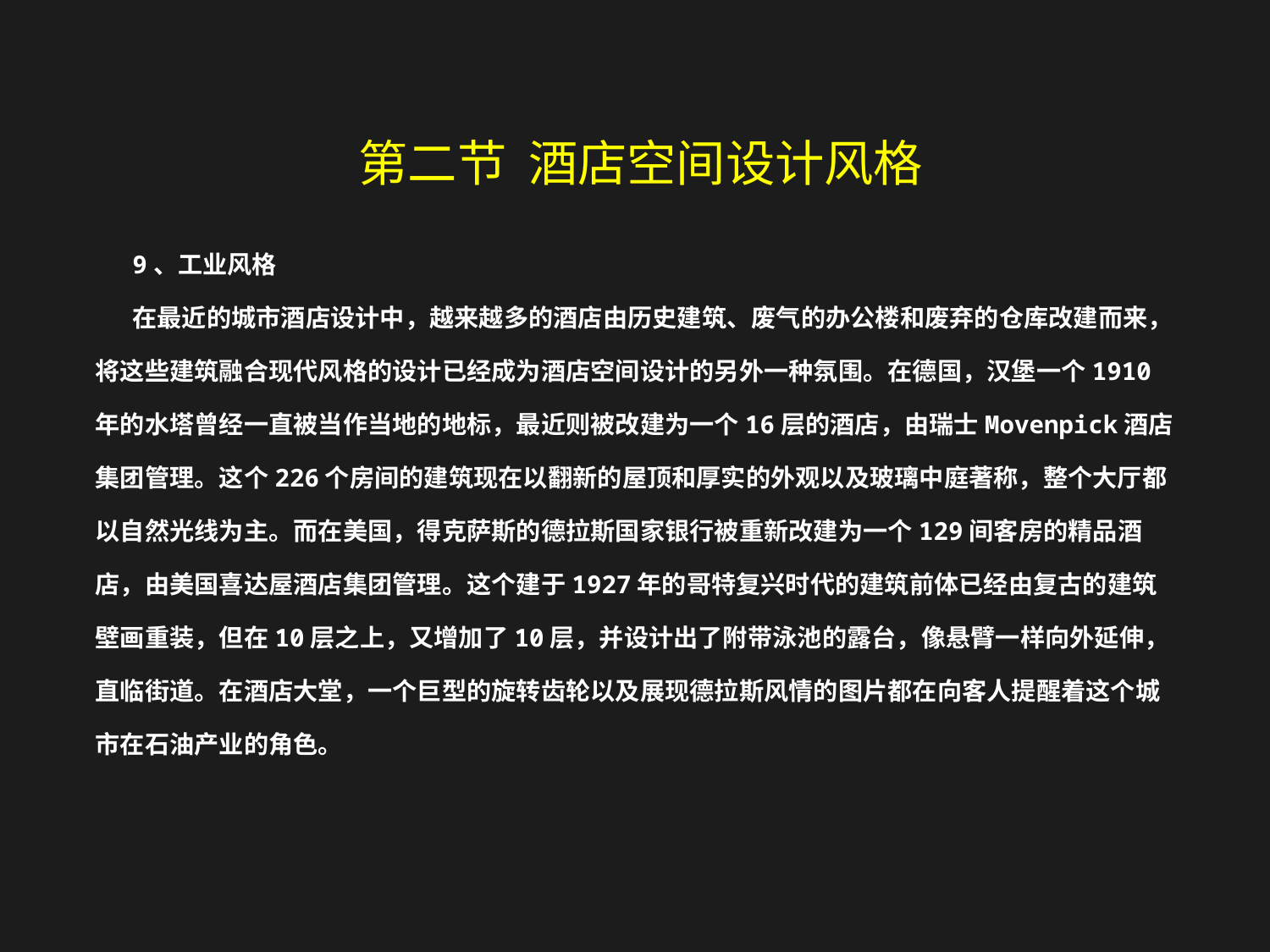

第二节  酒店空间设计风格
9、工业风格
在最近的城市酒店设计中，越来越多的酒店由历史建筑、废气的办公楼和废弃的仓库改建而来，将这些建筑融合现代风格的设计已经成为酒店空间设计的另外一种氛围。在德国，汉堡一个1910年的水塔曾经一直被当作当地的地标，最近则被改建为一个16层的酒店，由瑞士Movenpick酒店集团管理。这个226个房间的建筑现在以翻新的屋顶和厚实的外观以及玻璃中庭著称，整个大厅都以自然光线为主。而在美国，得克萨斯的德拉斯国家银行被重新改建为一个129间客房的精品酒店，由美国喜达屋酒店集团管理。这个建于1927年的哥特复兴时代的建筑前体已经由复古的建筑壁画重装，但在10层之上，又增加了10层，并设计出了附带泳池的露台，像悬臂一样向外延伸，直临街道。在酒店大堂，一个巨型的旋转齿轮以及展现德拉斯风情的图片都在向客人提醒着这个城市在石油产业的角色。